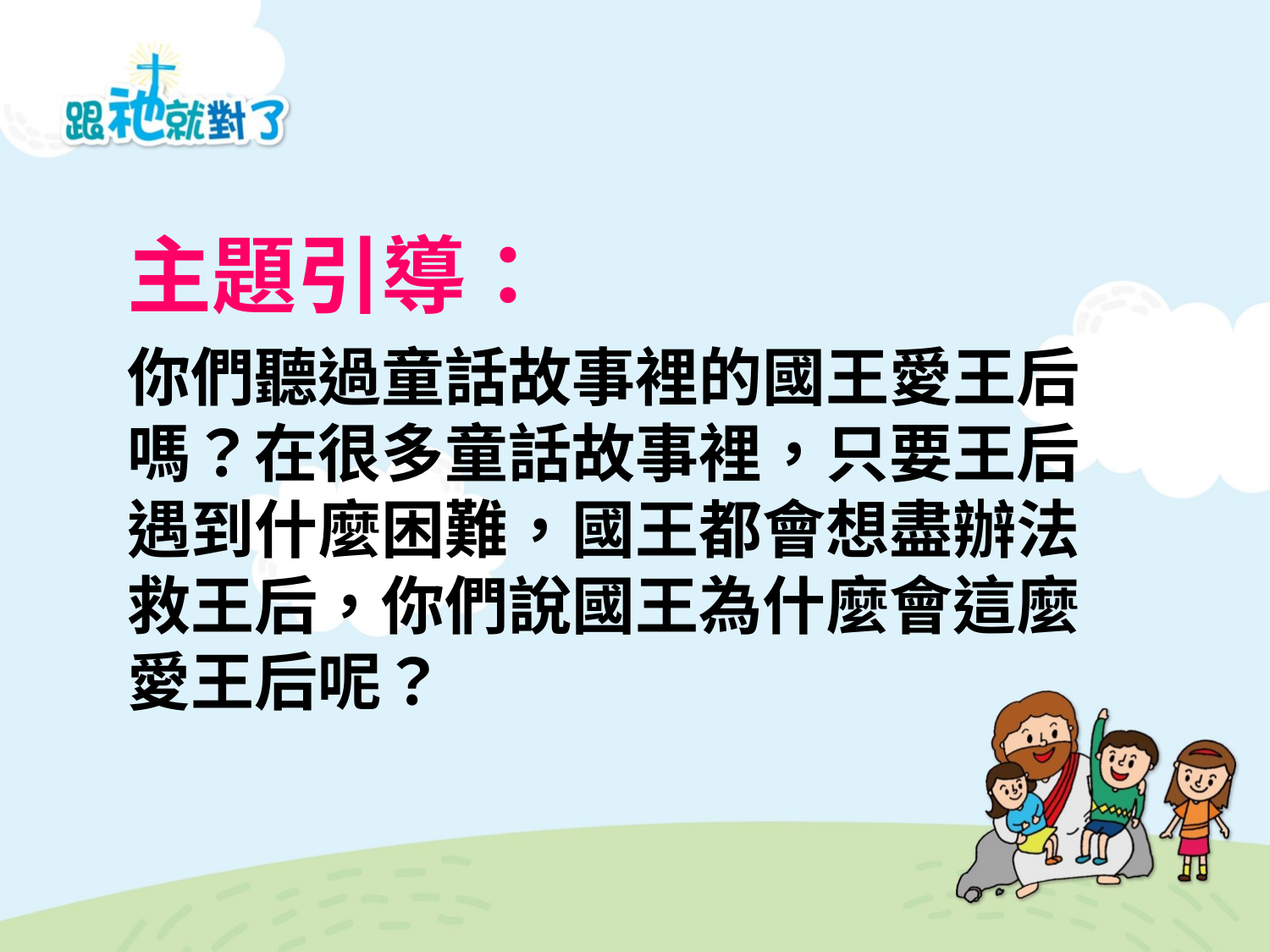

主題引導：
你們聽過童話故事裡的國王愛王后嗎？在很多童話故事裡，只要王后遇到什麼困難，國王都會想盡辦法救王后，你們說國王為什麼會這麼愛王后呢？